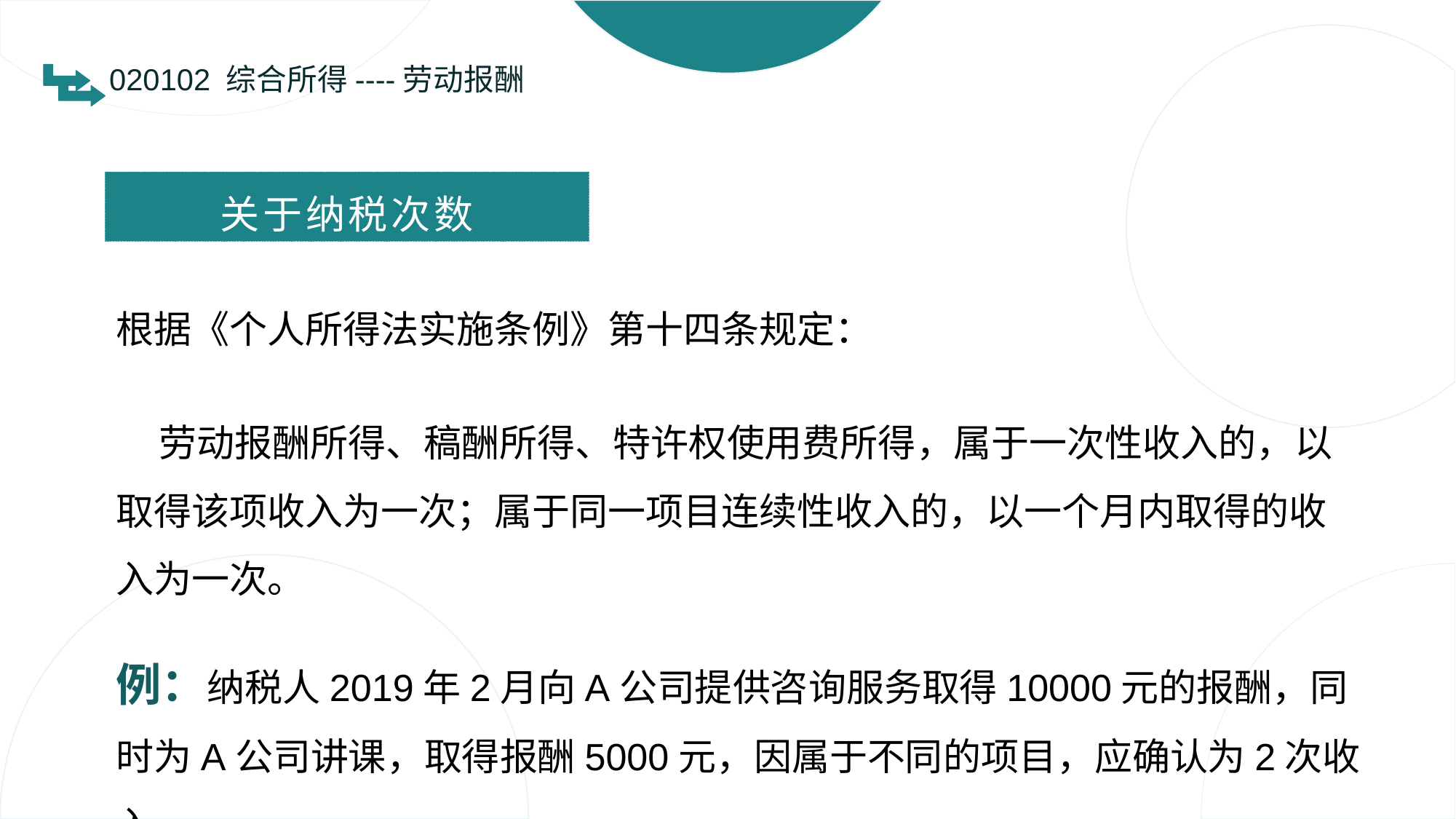

020102 综合所得----劳动报酬

关于纳税次数
根据《个人所得法实施条例》第十四条规定：

    劳动报酬所得、稿酬所得、特许权使用费所得，属于一次性收入的，以取得该项收入为一次；属于同一项目连续性收入的，以一个月内取得的收入为一次。
例：纳税人2019年2月向A公司提供咨询服务取得10000元的报酬，同时为A公司讲课，取得报酬5000元，因属于不同的项目，应确认为2次收入。